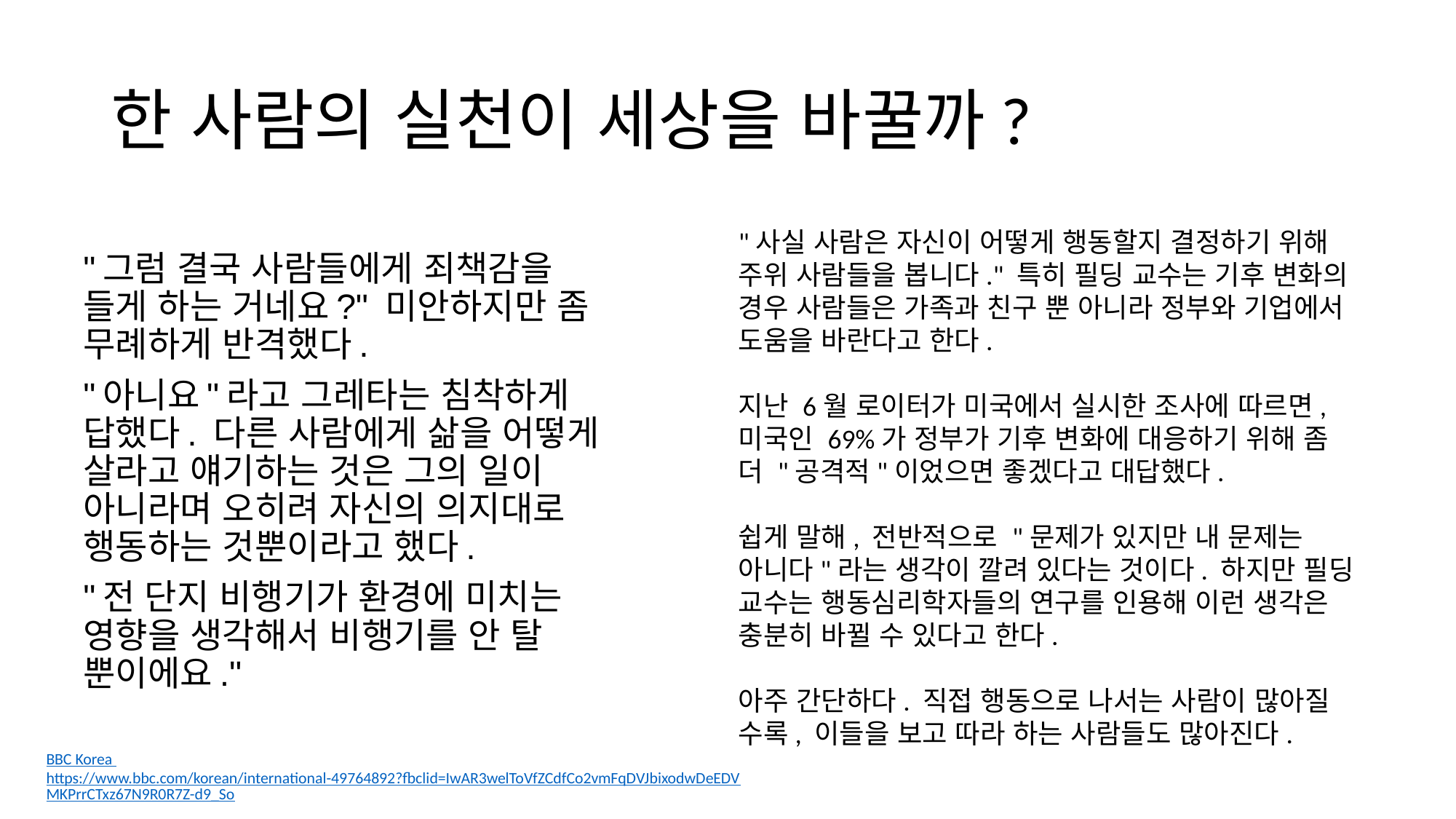

# 한 사람의 실천이 세상을 바꿀까?
"사실 사람은 자신이 어떻게 행동할지 결정하기 위해 주위 사람들을 봅니다." 특히 필딩 교수는 기후 변화의 경우 사람들은 가족과 친구 뿐 아니라 정부와 기업에서 도움을 바란다고 한다.

지난 6월 로이터가 미국에서 실시한 조사에 따르면, 미국인 69%가 정부가 기후 변화에 대응하기 위해 좀 더 "공격적"이었으면 좋겠다고 대답했다.

쉽게 말해, 전반적으로 "문제가 있지만 내 문제는 아니다"라는 생각이 깔려 있다는 것이다. 하지만 필딩 교수는 행동심리학자들의 연구를 인용해 이런 생각은 충분히 바뀔 수 있다고 한다.

아주 간단하다. 직접 행동으로 나서는 사람이 많아질 수록, 이들을 보고 따라 하는 사람들도 많아진다.

"그럼 결국 사람들에게 죄책감을 들게 하는 거네요?" 미안하지만 좀 무례하게 반격했다.
"아니요"라고 그레타는 침착하게 답했다. 다른 사람에게 삶을 어떻게 살라고 얘기하는 것은 그의 일이 아니라며 오히려 자신의 의지대로 행동하는 것뿐이라고 했다.
"전 단지 비행기가 환경에 미치는 영향을 생각해서 비행기를 안 탈 뿐이에요."
BBC Korea https://www.bbc.com/korean/international-49764892?fbclid=IwAR3welToVfZCdfCo2vmFqDVJbixodwDeEDVMKPrrCTxz67N9R0R7Z-d9_So